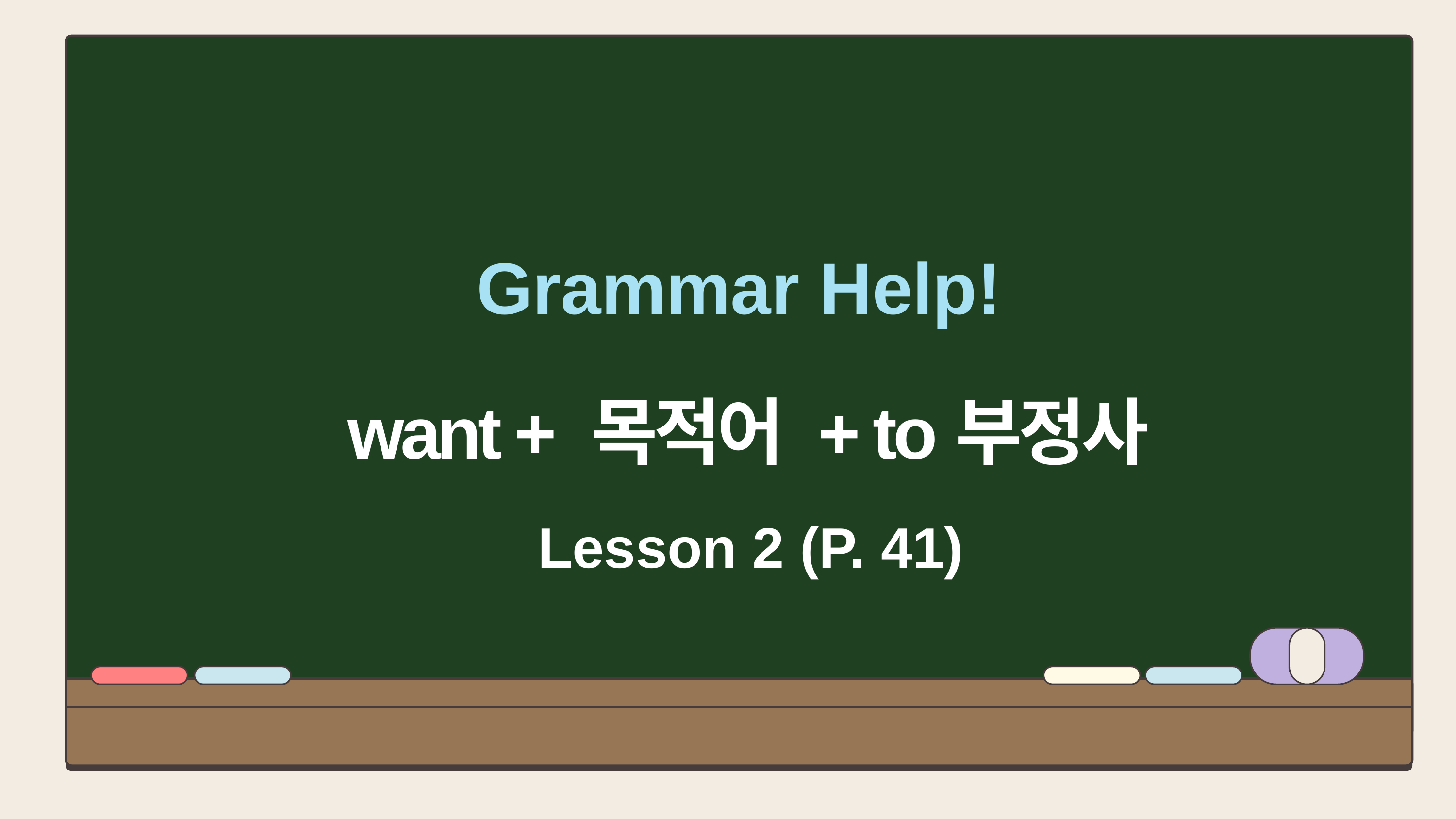

Grammar Help!

want + 목적어 + to부정사

Lesson 2 (P. 41)